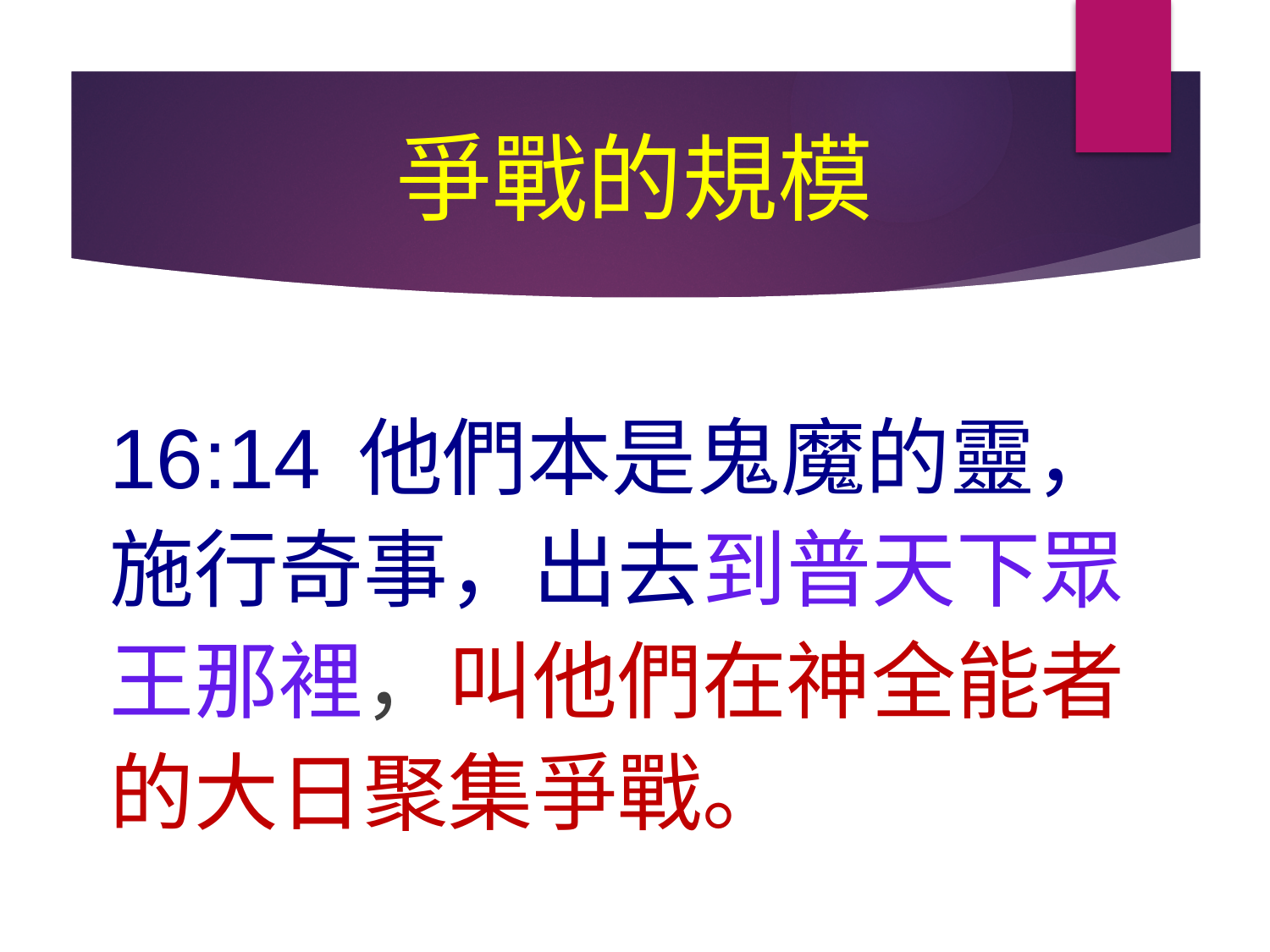

# 爭戰的規模
16:14 他們本是鬼魔的靈，施行奇事，出去到普天下眾王那裡，叫他們在神全能者的大日聚集爭戰。